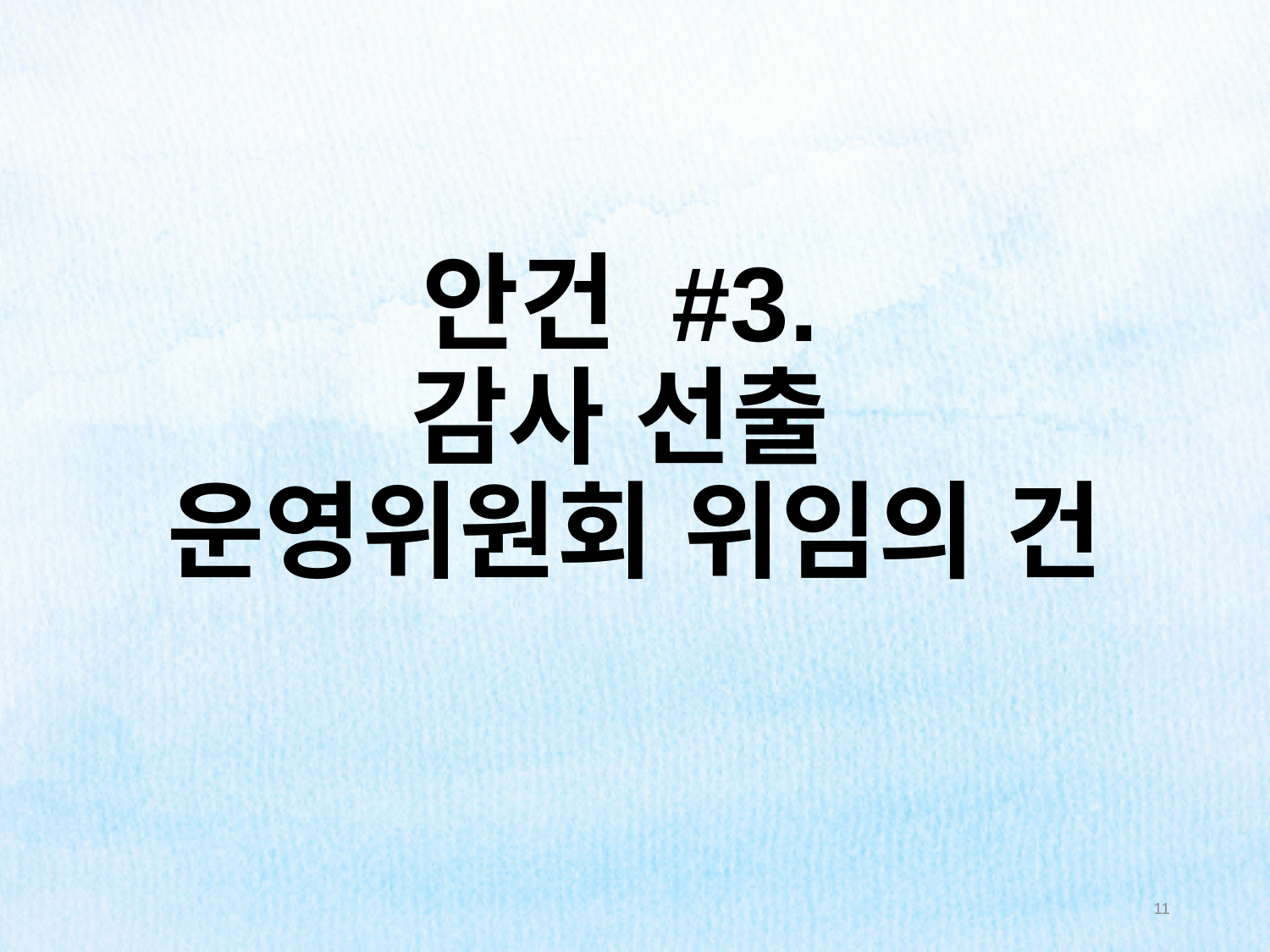

# 안건 #3. 감사 선출 운영위원회 위임의 건
11